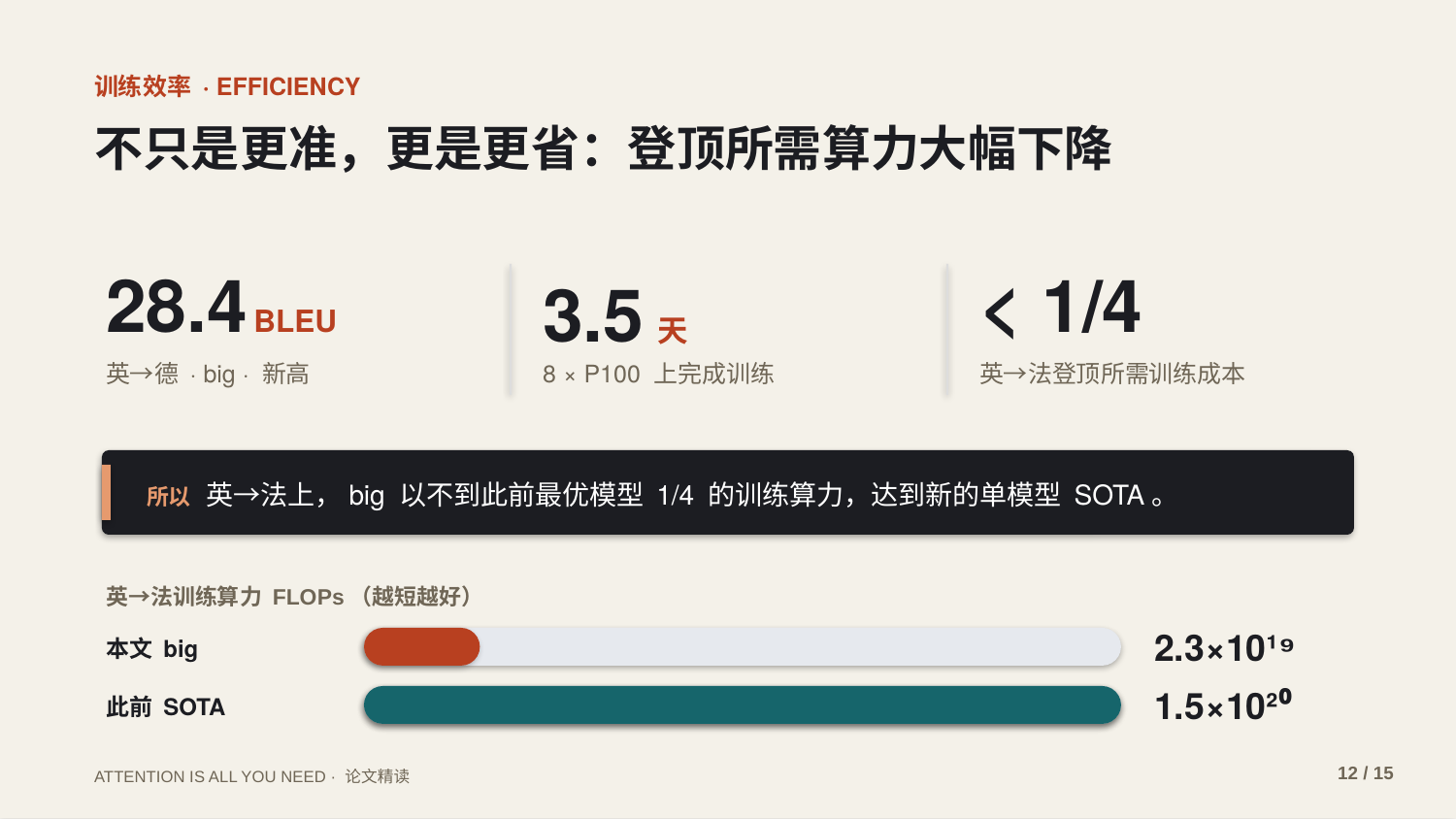

训练效率 · EFFICIENCY
不只是更准，更是更省：登顶所需算力大幅下降
28.4 BLEU
3.5 天
< 1/4

英→德 · big · 新高
8 × P100 上完成训练
英→法登顶所需训练成本

所以   英→法上，big 以不到此前最优模型 1/4 的训练算力，达到新的单模型 SOTA。

英→法训练算力 FLOPs（越短越好）
本文 big

2.3×10¹⁹
此前 SOTA

1.5×10²⁰
12 / 15
ATTENTION IS ALL YOU NEED · 论文精读